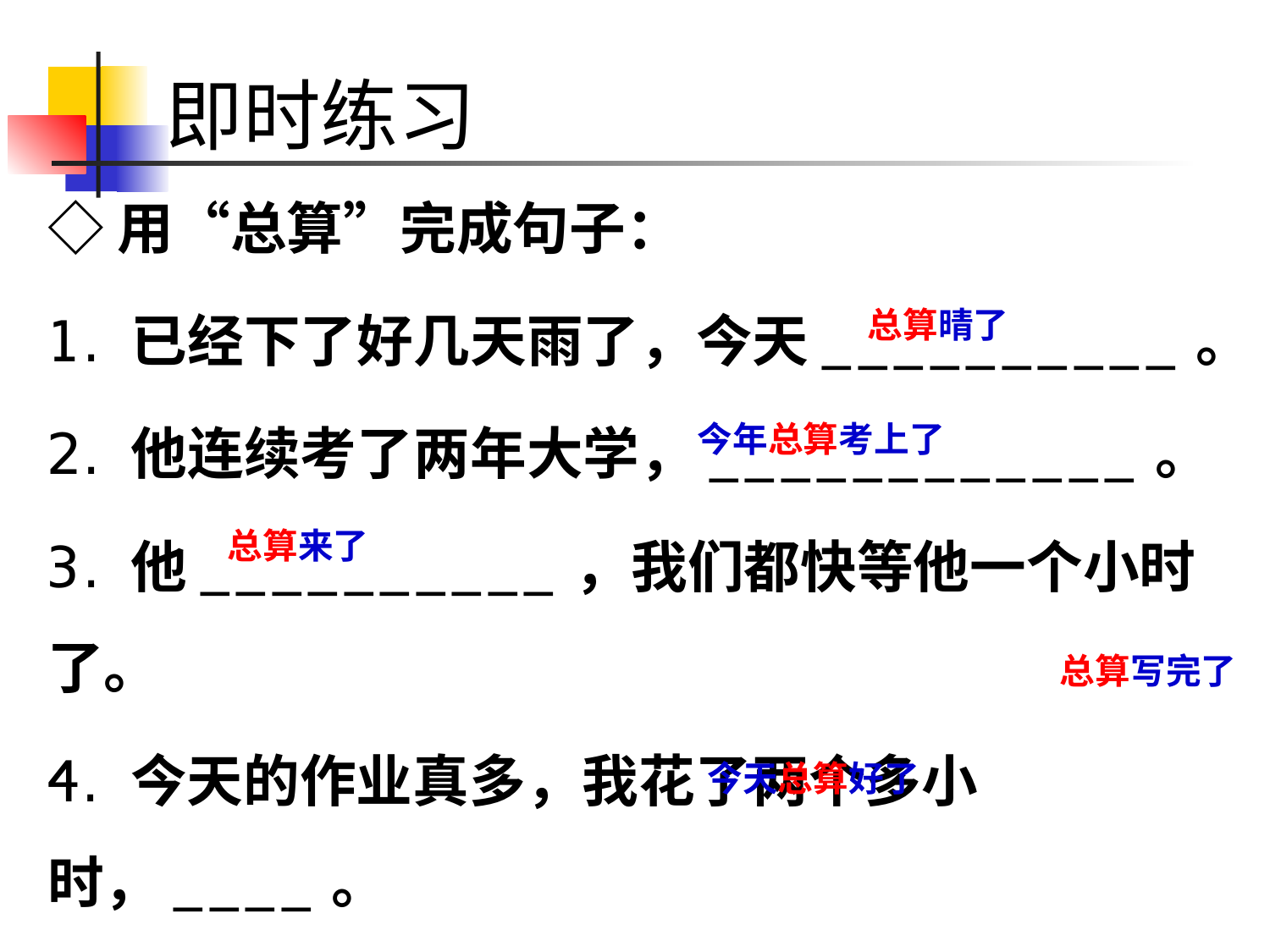

# 即时练习
◇用“总算”完成句子：
1. 已经下了好几天雨了，今天__________。
2. 他连续考了两年大学，____________。
3. 他__________，我们都快等他一个小时了。
4. 今天的作业真多，我花了两个多小时，____。
5. 他都病了一个星期了，____________。
总算晴了
今年总算考上了
总算来了
总算写完了
今天总算好了